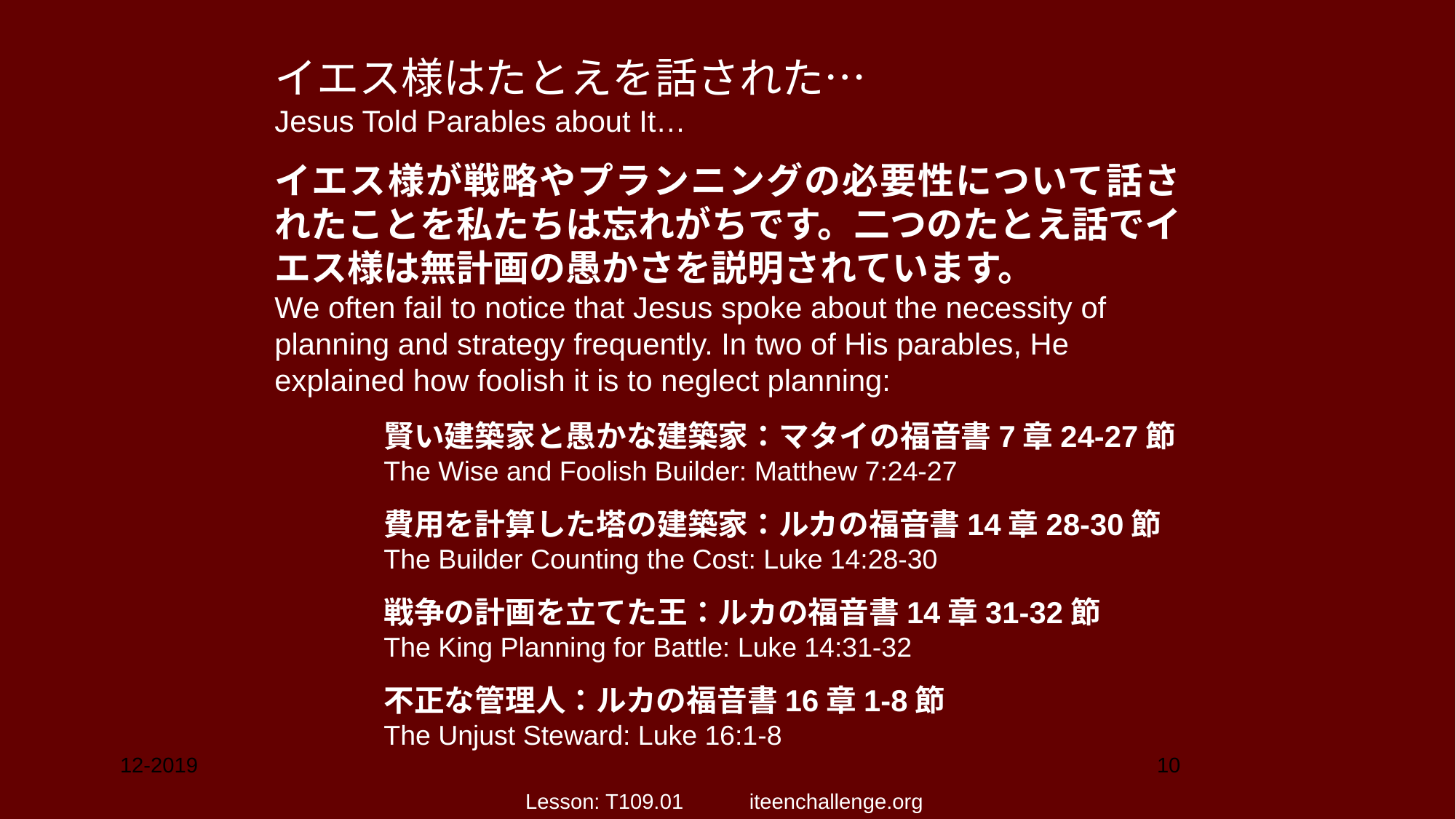

イエス様はたとえを話された…
Jesus Told Parables about It…

イエス様が戦略やプランニングの必要性について話されたことを私たちは忘れがちです。二つのたとえ話でイエス様は無計画の愚かさを説明されています。
We often fail to notice that Jesus spoke about the necessity of planning and strategy frequently. In two of His parables, He explained how foolish it is to neglect planning:

	賢い建築家と愚かな建築家：マタイの福音書7章24-27節
	The Wise and Foolish Builder: Matthew 7:24-27

	費用を計算した塔の建築家：ルカの福音書14章28-30節
	The Builder Counting the Cost: Luke 14:28-30

	戦争の計画を立てた王：ルカの福音書14章31-32節
	The King Planning for Battle: Luke 14:31-32

	不正な管理人：ルカの福音書16章1-8節
	The Unjust Steward: Luke 16:1-8
12-2019
10
Lesson: T109.01           iteenchallenge.org